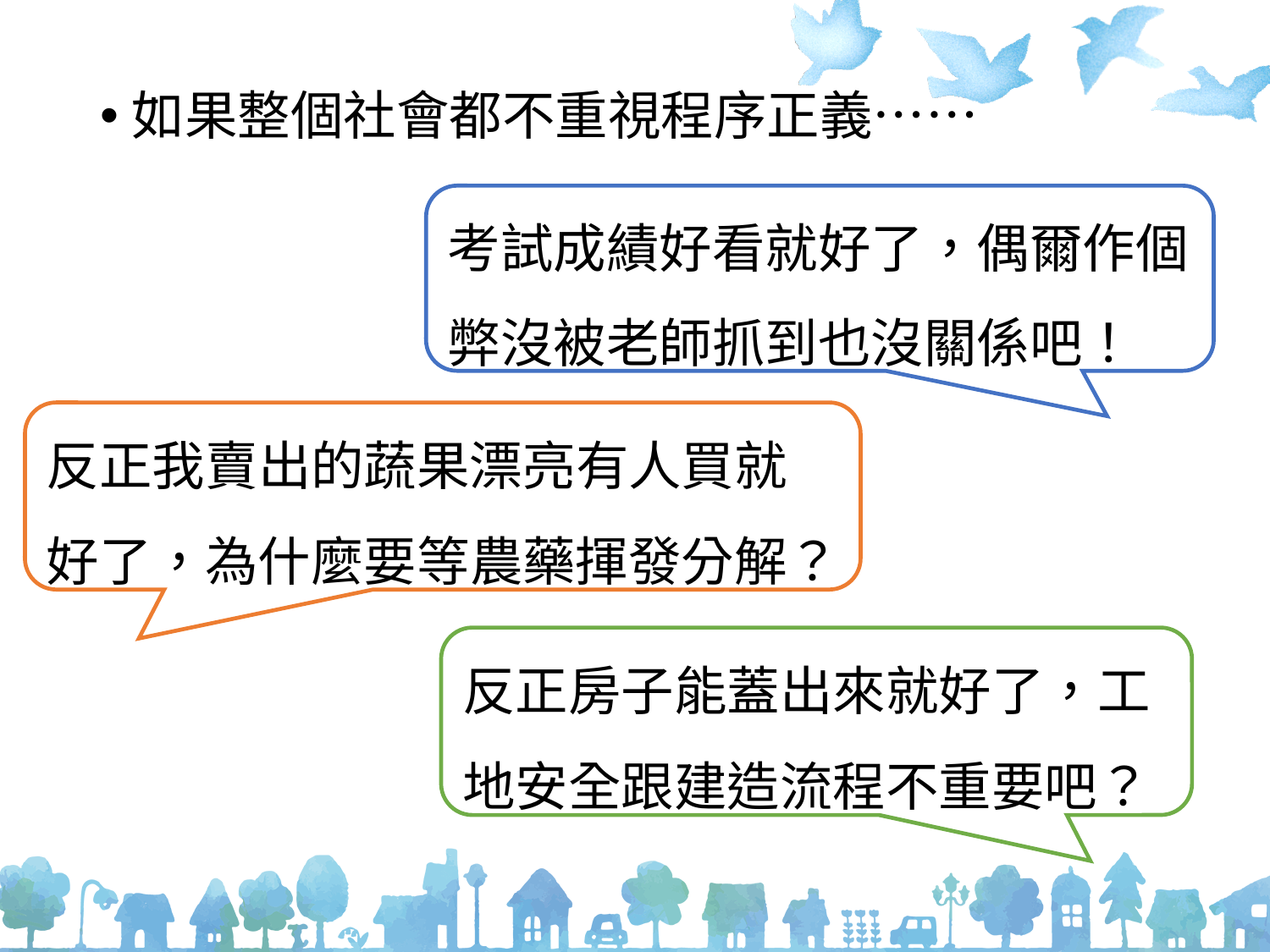

如果整個社會都不重視程序正義……

考試成績好看就好了，偶爾作個弊沒被老師抓到也沒關係吧！
反正我賣出的蔬果漂亮有人買就好了，為什麼要等農藥揮發分解？
反正房子能蓋出來就好了，工地安全跟建造流程不重要吧？